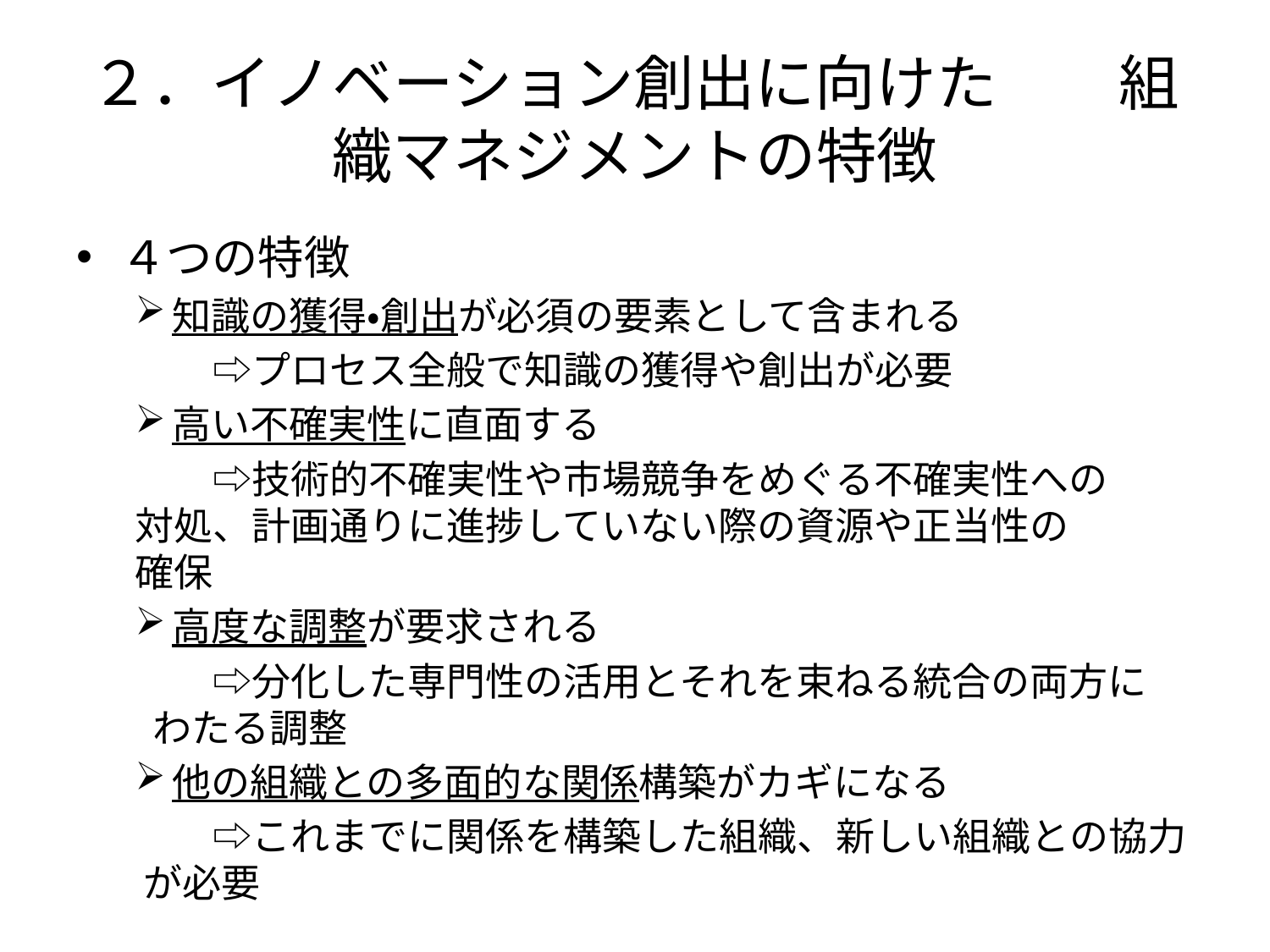

# ２．イノベーション創出に向けた         組織マネジメントの特徴
４つの特徴
知識の獲得・創出が必須の要素として含まれる
　　⇨プロセス全般で知識の獲得や創出が必要
高い不確実性に直面する
　　⇨技術的不確実性や市場競争をめぐる不確実性への	  対処、計画通りに進捗していない際の資源や正当性の	  確保
高度な調整が要求される
　　⇨分化した専門性の活用とそれを束ねる統合の両方に	  わたる調整
他の組織との多面的な関係構築がカギになる
　　⇨これまでに関係を構築した組織、新しい組織との協力	 が必要